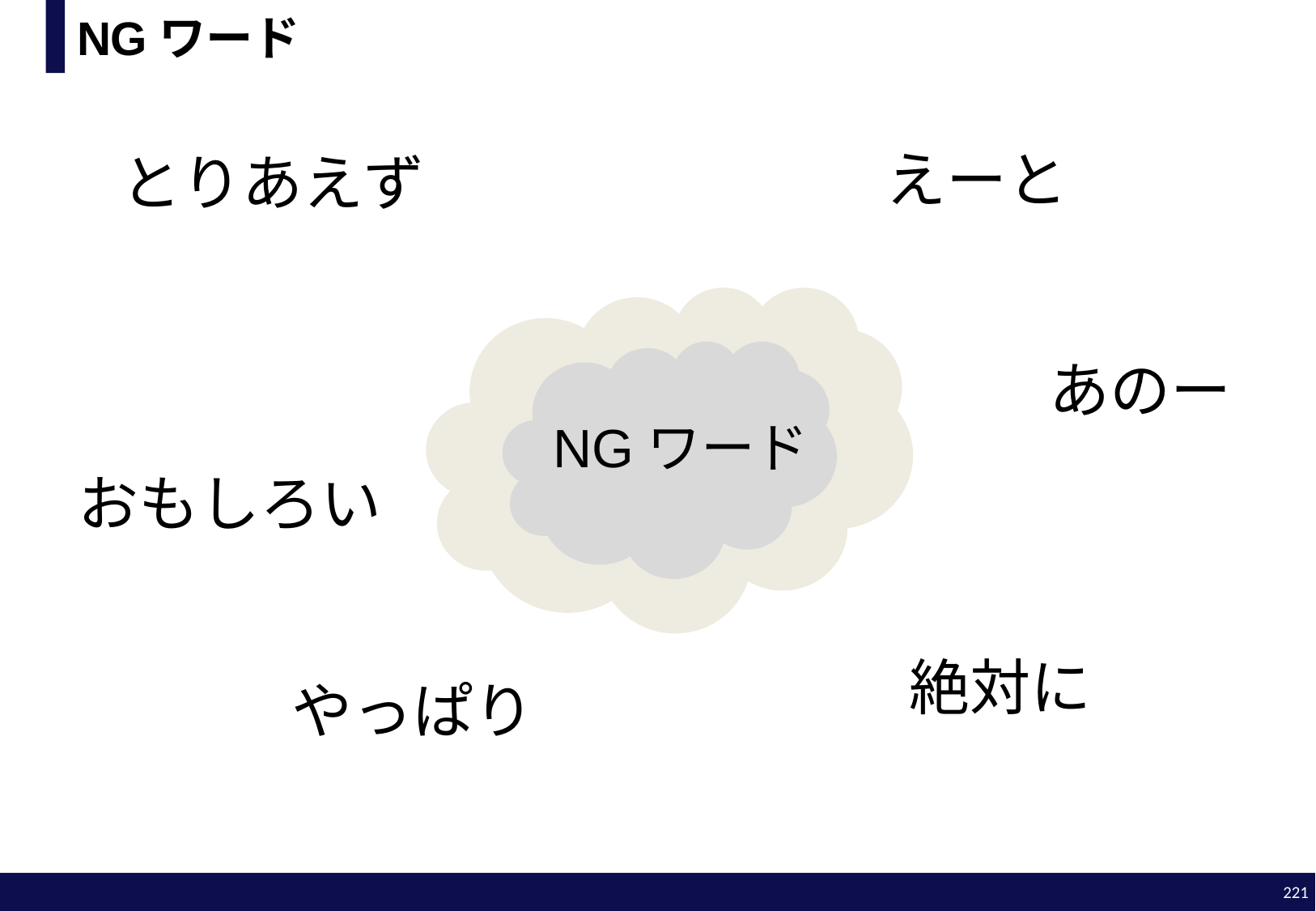

# NGワード
えーと
とりあえず

あのー
NGワード
おもしろい
絶対に
やっぱり